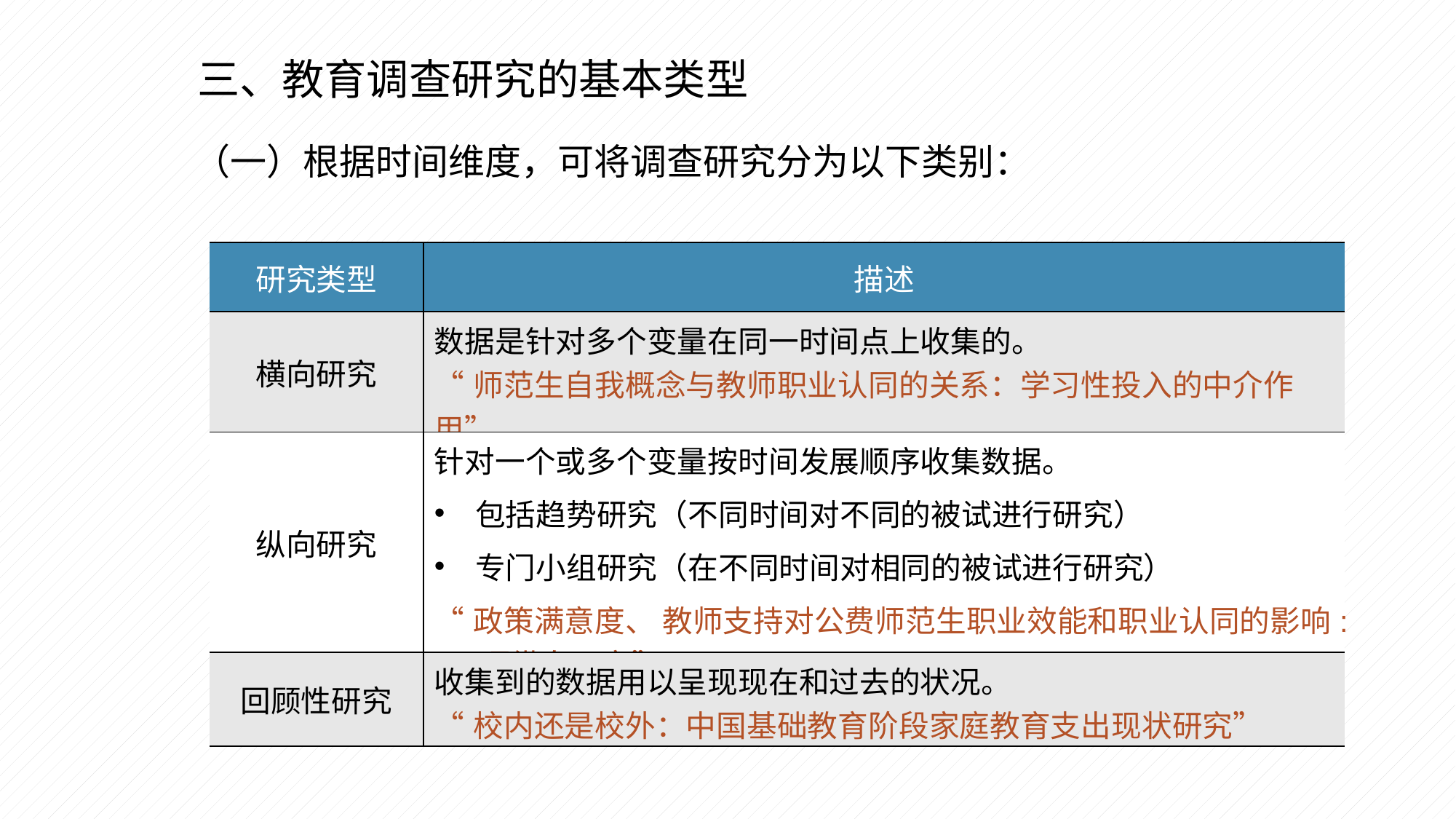

三、教育调查研究的基本类型
（一）根据时间维度，可将调查研究分为以下类别：
| 研究类型 | 描述 |
| --- | --- |
| 横向研究 | 数据是针对多个变量在同一时间点上收集的。 “师范生自我概念与教师职业认同的关系：学习性投入的中介作用” |
| 纵向研究 | 针对一个或多个变量按时间发展顺序收集数据。 包括趋势研究（不同时间对不同的被试进行研究） 专门小组研究（在不同时间对相同的被试进行研究） “政策满意度、 教师支持对公费师范生职业效能和职业认同的影响: 一项纵向研究” |
| 回顾性研究 | 收集到的数据用以呈现现在和过去的状况。 “校内还是校外：中国基础教育阶段家庭教育支出现状研究” |